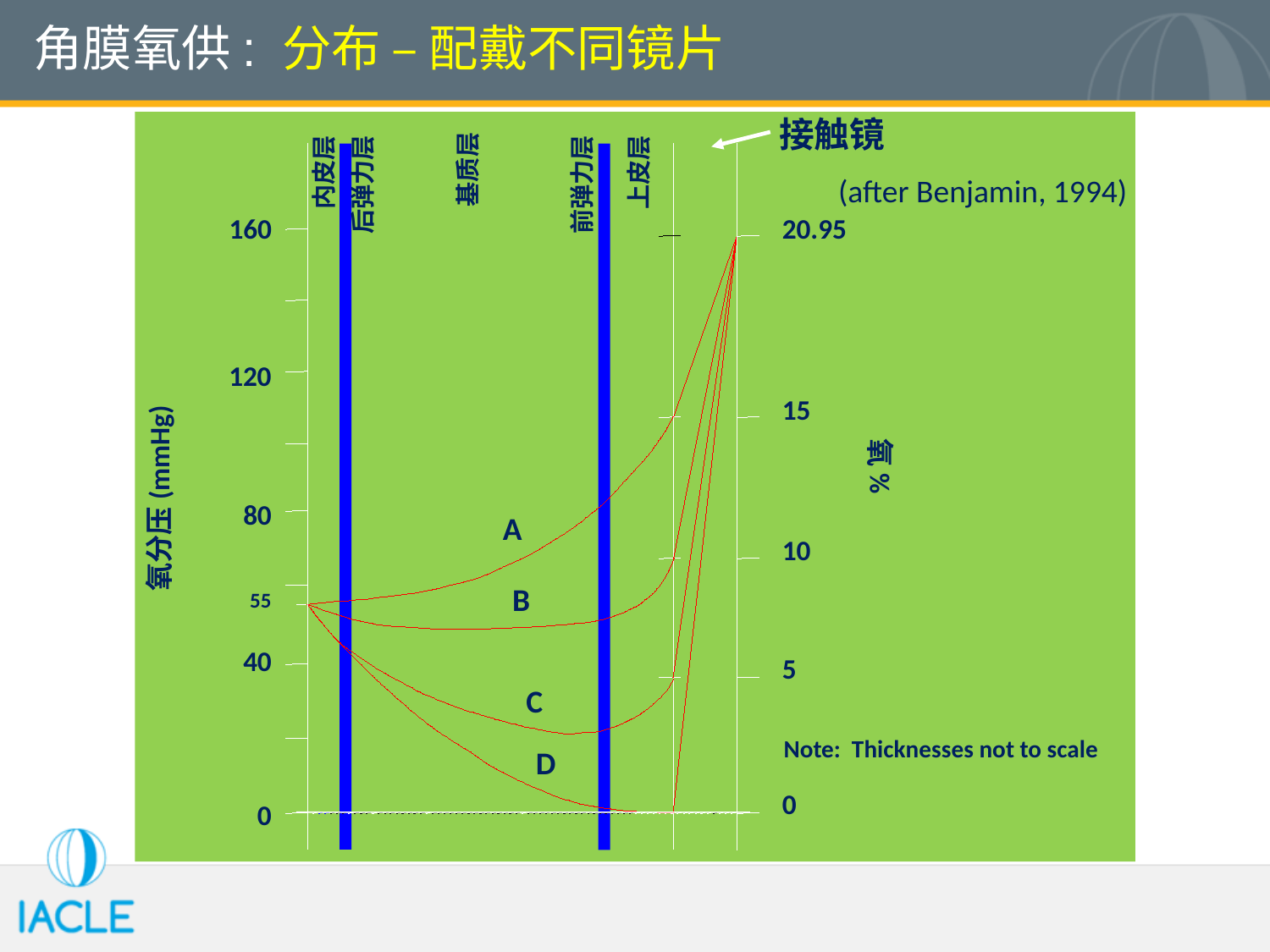

角膜氧供: 分布 – 配戴不同镜片
接触镜

基质层
(after Benjamin, 1994)
上皮层
内皮层
160
20.95
前弹力层

后弹力层

120

15

氧%
氧分压(mmHg)
80
A

10

B
55

40
5

C
Note:  Thicknesses not to scale

D
0
0